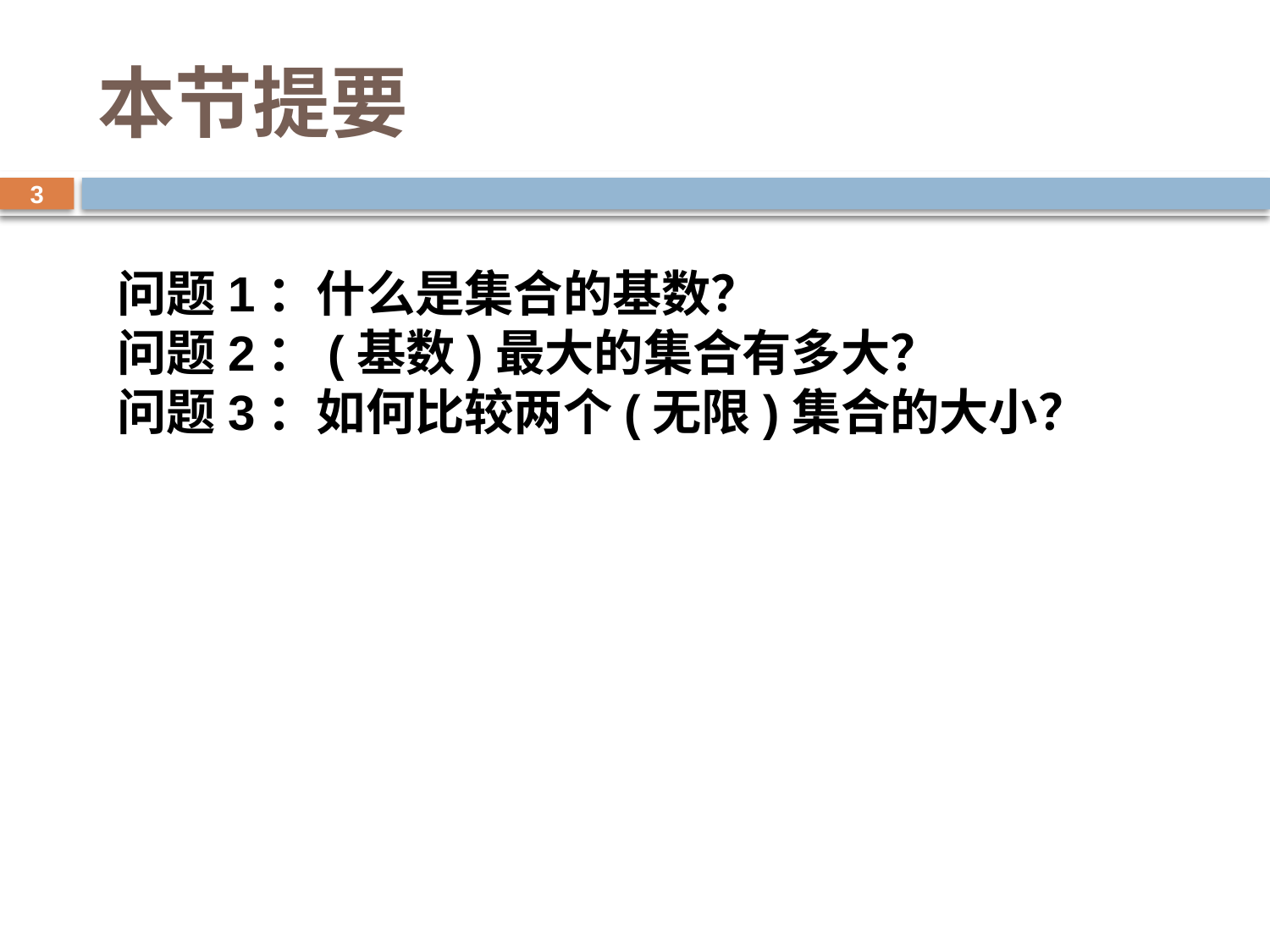

# 本节提要
3
问题1：什么是集合的基数？
问题2：(基数)最大的集合有多大？
问题3：如何比较两个(无限)集合的大小？